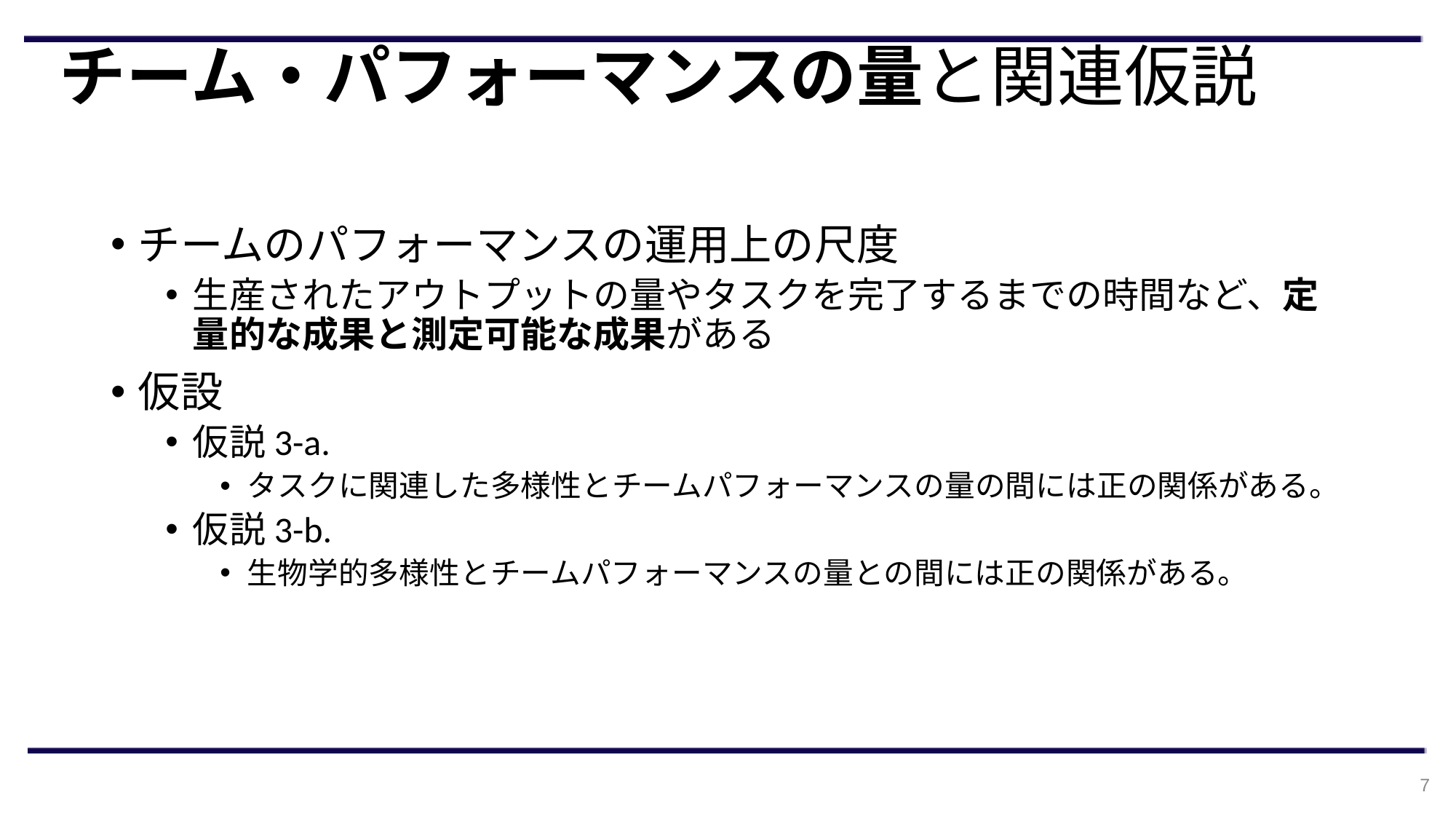

# チーム・パフォーマンスの量と関連仮説
チームのパフォーマンスの運用上の尺度
生産されたアウトプットの量やタスクを完了するまでの時間など、定量的な成果と測定可能な成果がある
仮設
仮説3-a.
タスクに関連した多様性とチームパフォーマンスの量の間には正の関係がある。
仮説3-b.
生物学的多様性とチームパフォーマンスの量との間には正の関係がある。
7